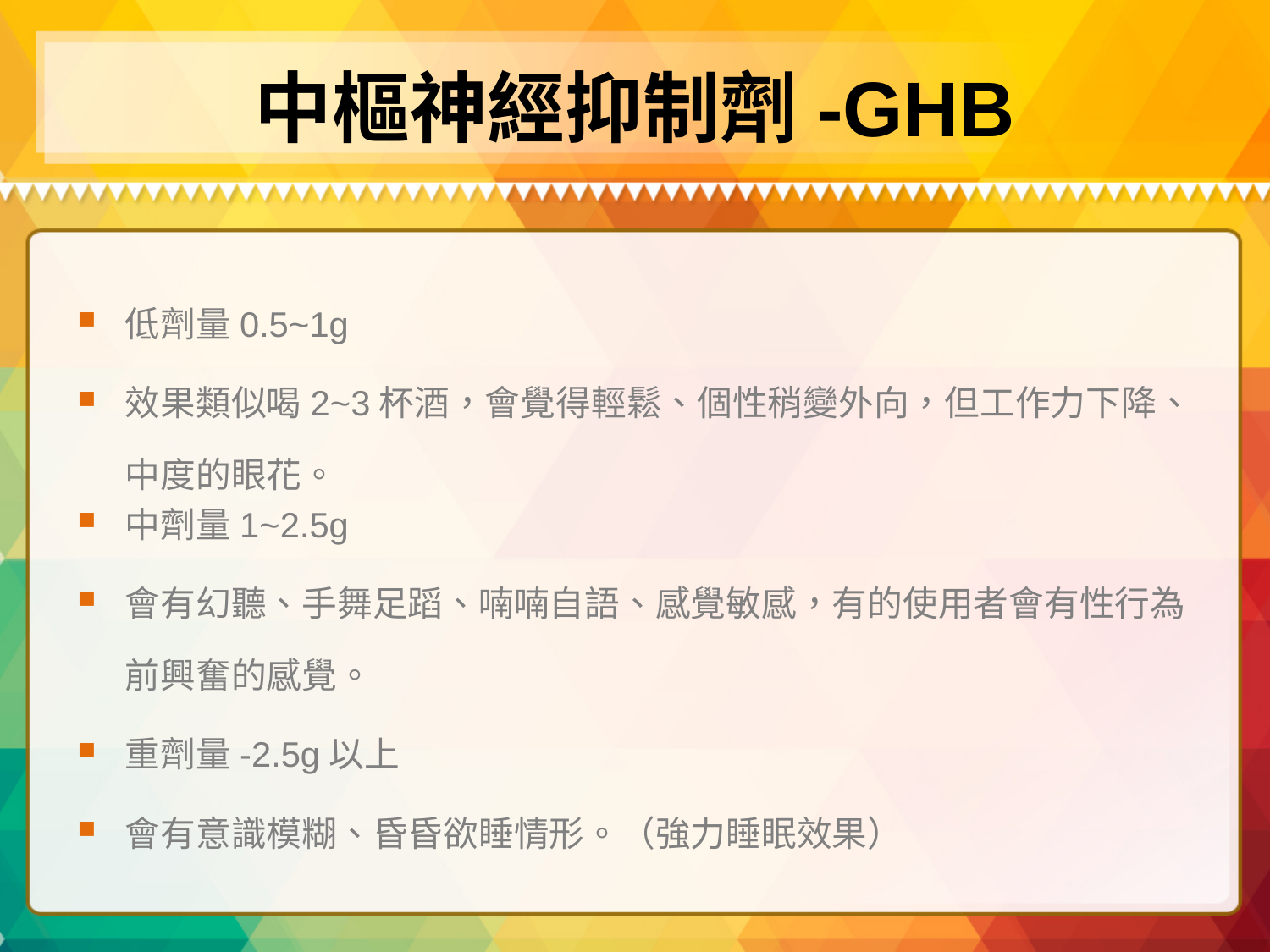

# 中樞神經抑制劑-GHB
低劑量0.5~1g
效果類似喝2~3杯酒，會覺得輕鬆、個性稍變外向，但工作力下降、中度的眼花。
中劑量1~2.5g
會有幻聽、手舞足蹈、喃喃自語、感覺敏感，有的使用者會有性行為前興奮的感覺。
重劑量-2.5g以上
會有意識模糊、昏昏欲睡情形。（強力睡眠效果）